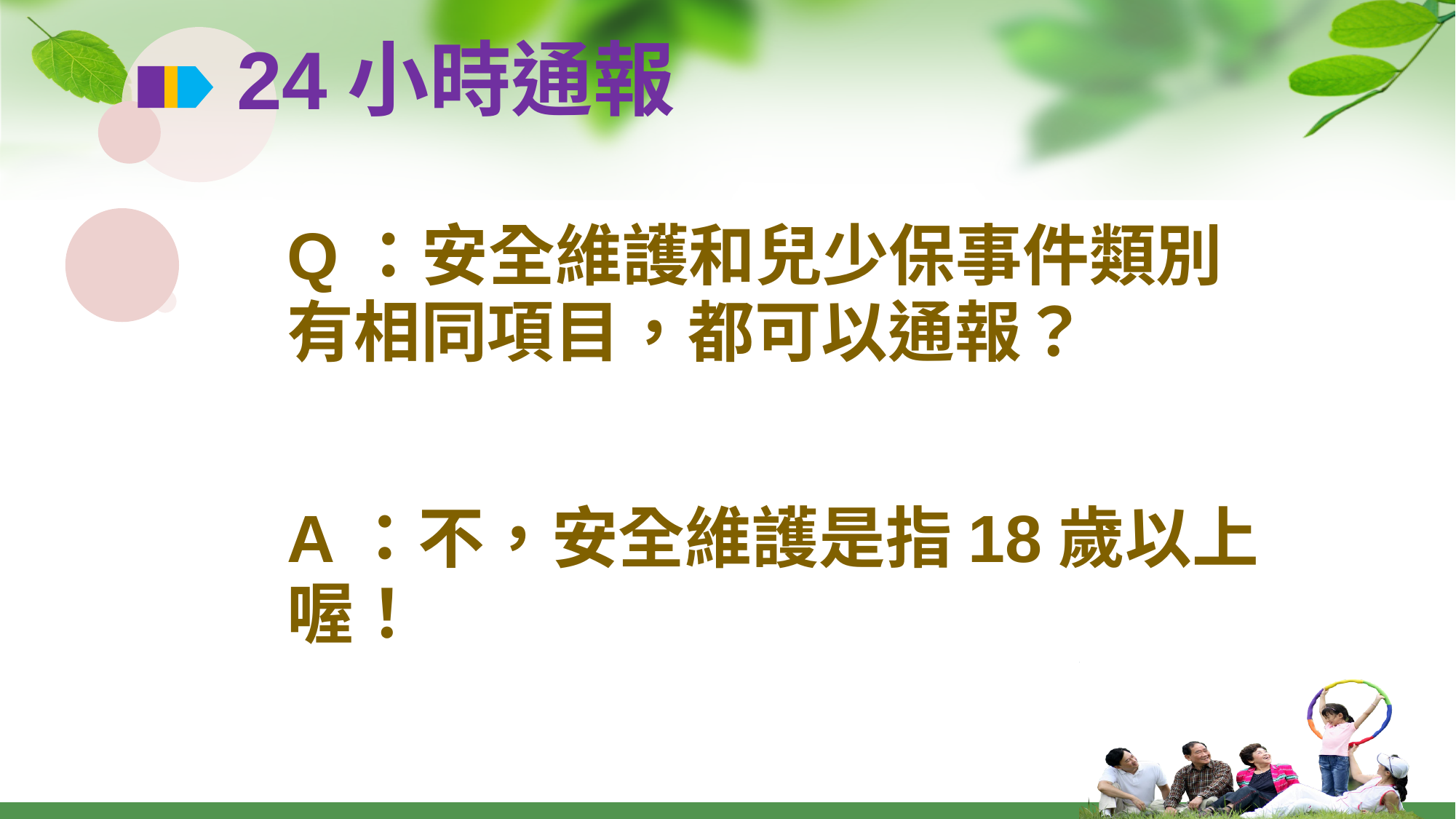

24小時通報

Q：安全維護和兒少保事件類別有相同項目，都可以通報？

A：不，安全維護是指18歲以上喔！